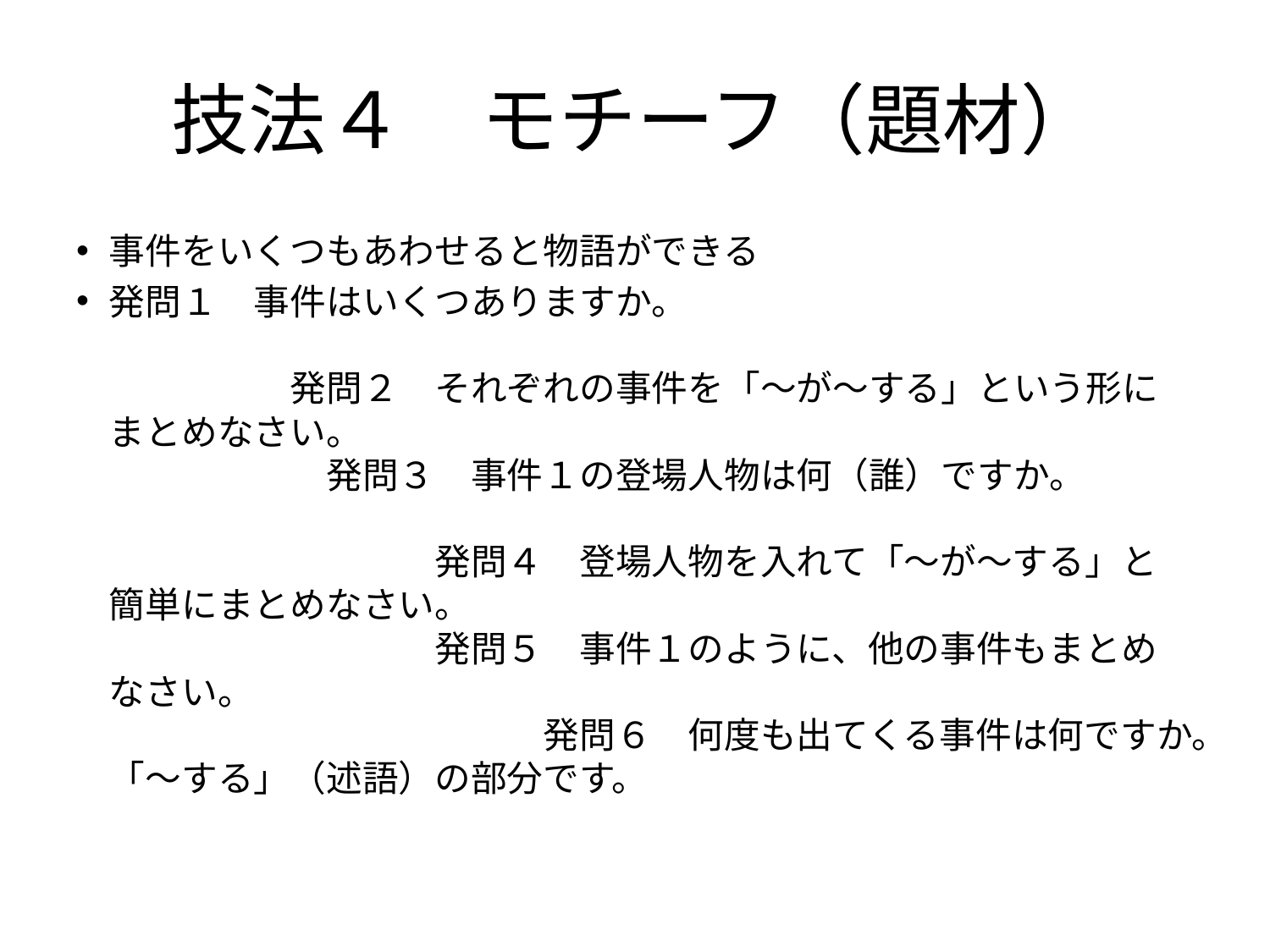

# 技法４　モチーフ（題材）
事件をいくつもあわせると物語ができる
発問１　事件はいくつありますか。　　　　　　　　　　　　　　　　　　　　　　　　　　　　　　　　　　　　　　　　　　　　　　　発問２　それぞれの事件を「～が～する」という形にまとめなさい。　　　　　　　　　　　　　　　　　　　　　　　　　　　　発問３　事件１の登場人物は何（誰）ですか。　　　　　　　　　　　　　　　　　　　　　　　　　　　　　　　　　　　　　　　　発問４　登場人物を入れて「～が～する」と簡単にまとめなさい。　　　　　　　　　　　　　　　　　　　　　　　　　　　　発問５　事件１のように、他の事件もまとめなさい。　　　　　　　　　　　　　　　　　　　　　　　　　　　　　　　　　　　　　発問６　何度も出てくる事件は何ですか。「～する」（述語）の部分です。